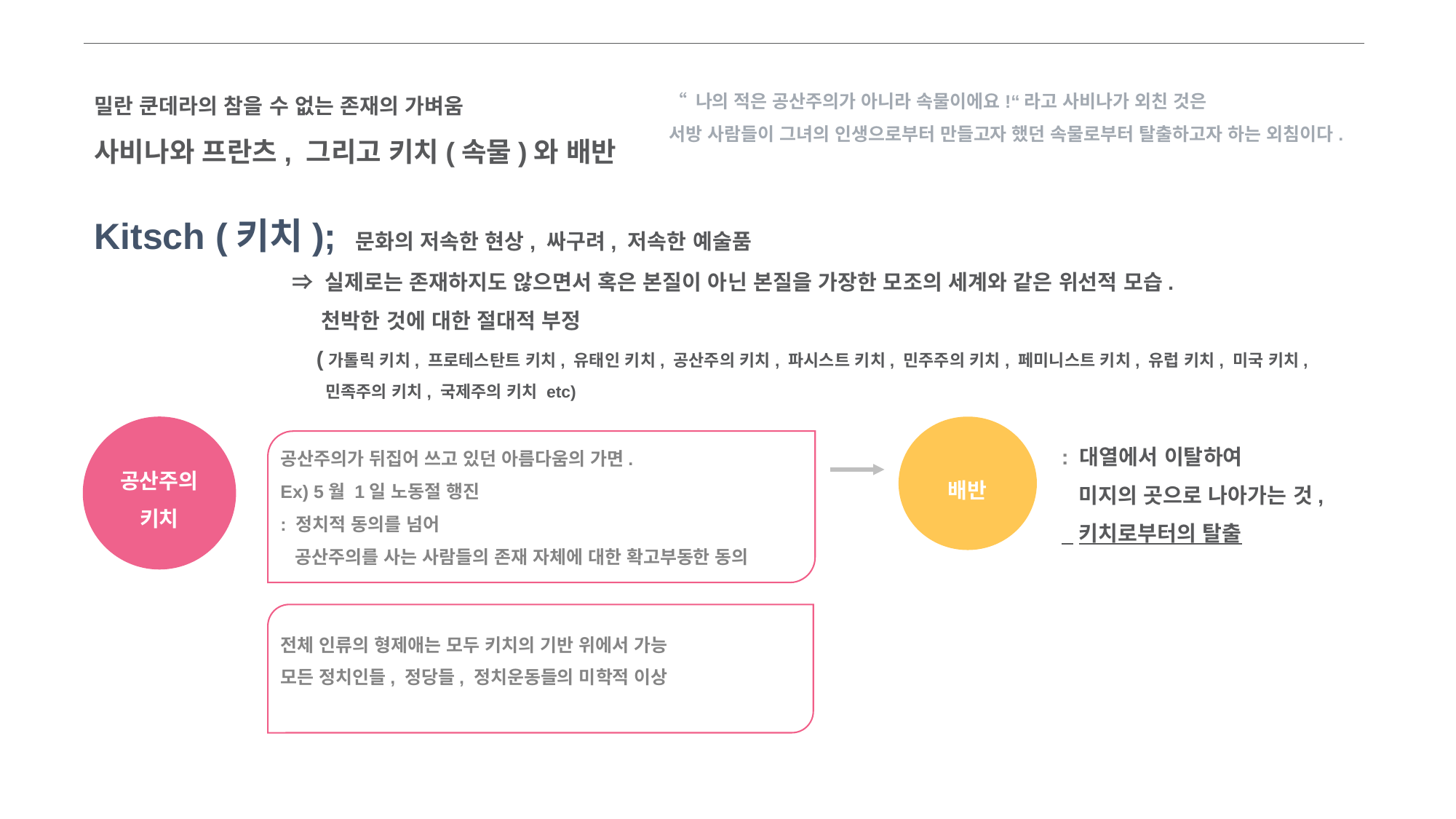

“ 나의 적은 공산주의가 아니라 속물이에요!“라고 사비나가 외친 것은
서방 사람들이 그녀의 인생으로부터 만들고자 했던 속물로부터 탈출하고자 하는 외침이다.
밀란 쿤데라의 참을 수 없는 존재의 가벼움
사비나와 프란츠, 그리고 키치(속물)와 배반
Kitsch (키치); 문화의 저속한 현상, 싸구려, 저속한 예술품
                                 ⇒ 실제로는 존재하지도 않으면서 혹은 본질이 아닌 본질을 가장한 모조의 세계와 같은 위선적 모습.
                                     천박한 것에 대한 절대적 부정
                                     (가톨릭 키치, 프로테스탄트 키치, 유태인 키치, 공산주의 키치, 파시스트 키치, 민주주의 키치, 페미니스트 키치, 유럽 키치, 미국 키치,
                                                민족주의 키치, 국제주의 키치 etc)
공산주의 키치
배반
: 대열에서 이탈하여
  미지의 곳으로 나아가는 것,
  키치로부터의 탈출

공산주의가 뒤집어 쓰고 있던 아름다움의 가면.
Ex) 5월 1일 노동절 행진
: 정치적 동의를 넘어
  공산주의를 사는 사람들의 존재 자체에 대한 확고부동한 동의

전체 인류의 형제애는 모두 키치의 기반 위에서 가능
모든 정치인들, 정당들, 정치운동들의 미학적 이상